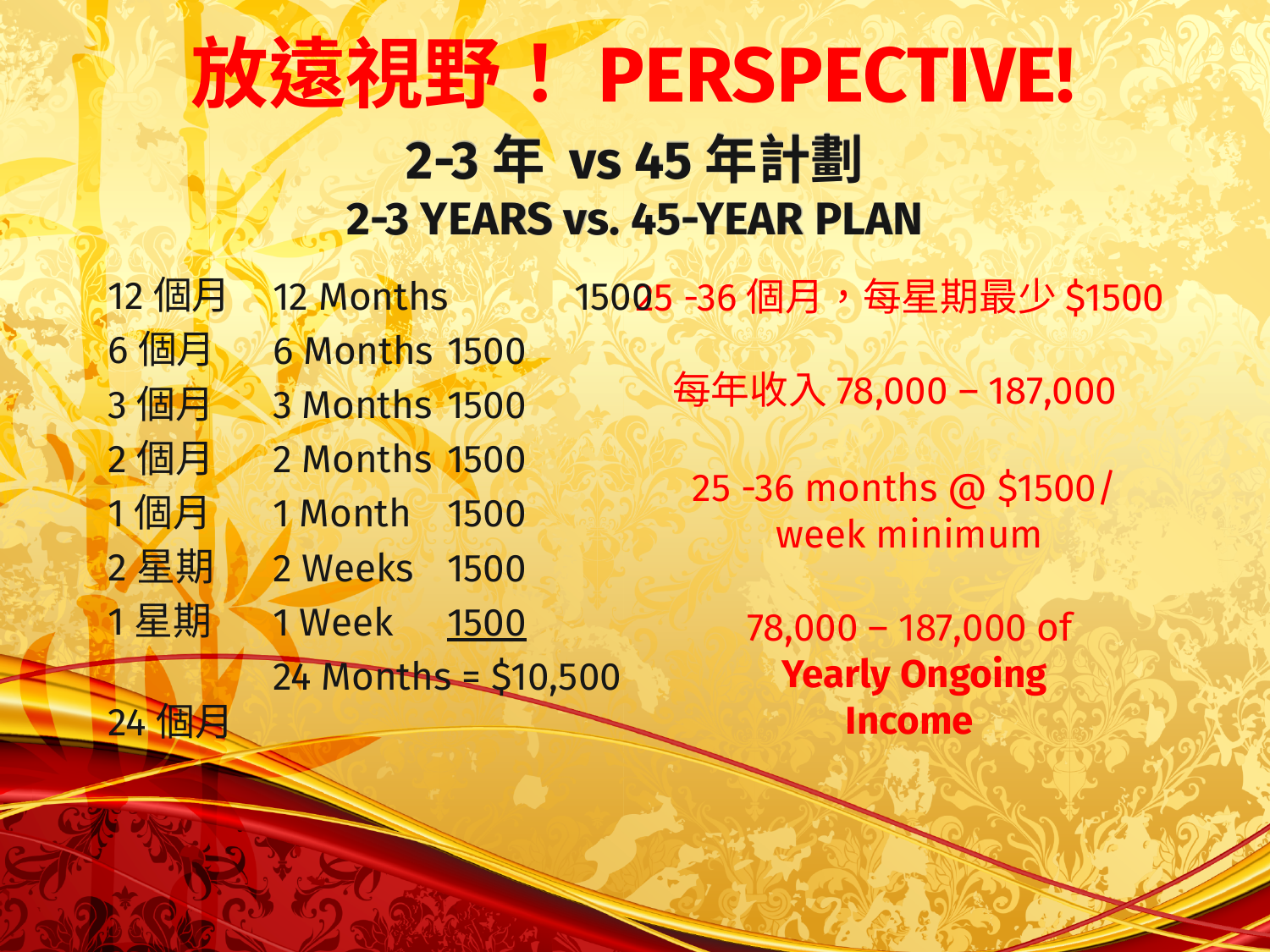

放遠視野！PERSPECTIVE!
# 2-3年 vs 45年計劃 2-3 YEARS vs. 45-YEAR PLAN
12個月
6個月
3個月
2個月
1個月
2星期
1星期
24個月
12 Months	1500
6 Months	1500
3 Months	1500
2 Months	1500
1 Month	1500
2 Weeks	1500
1 Week	1500
24 Months = $10,500
25 -36個月，每星期最少$1500

每年收入78,000 – 187,000
25 -36 months @ $1500/
week minimum

78,000 – 187,000 of
 Yearly Ongoing
Income